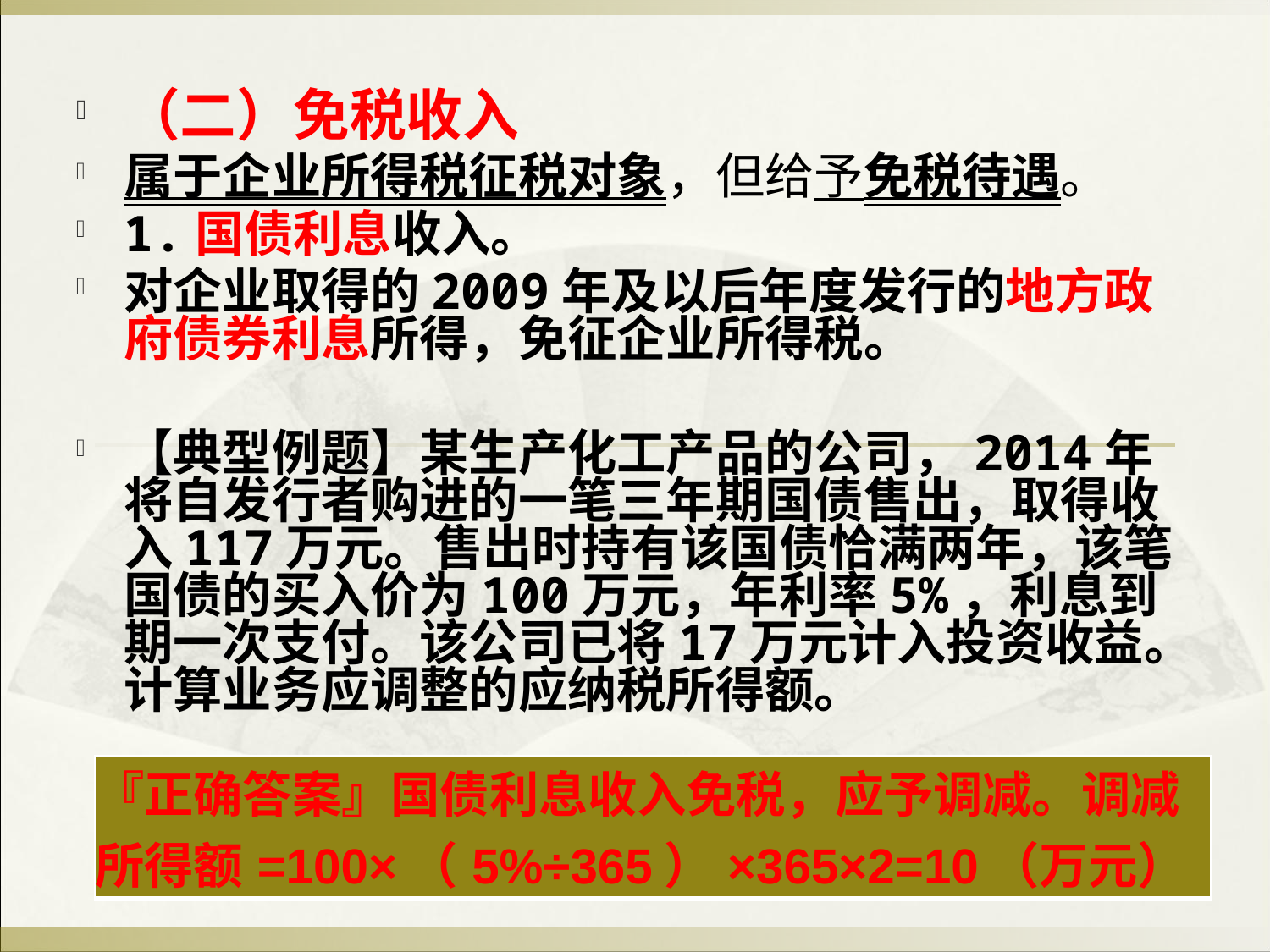

（二）免税收入
属于企业所得税征税对象，但给予免税待遇。
1.国债利息收入。
对企业取得的2009年及以后年度发行的地方政府债券利息所得，免征企业所得税。

【典型例题】某生产化工产品的公司，2014年将自发行者购进的一笔三年期国债售出，取得收入117万元。售出时持有该国债恰满两年，该笔国债的买入价为100万元，年利率5%，利息到期一次支付。该公司已将17万元计入投资收益。计算业务应调整的应纳税所得额。

| 『正确答案』国债利息收入免税，应予调减。调减所得额=100×（5%÷365）×365×2=10（万元） |
| --- |